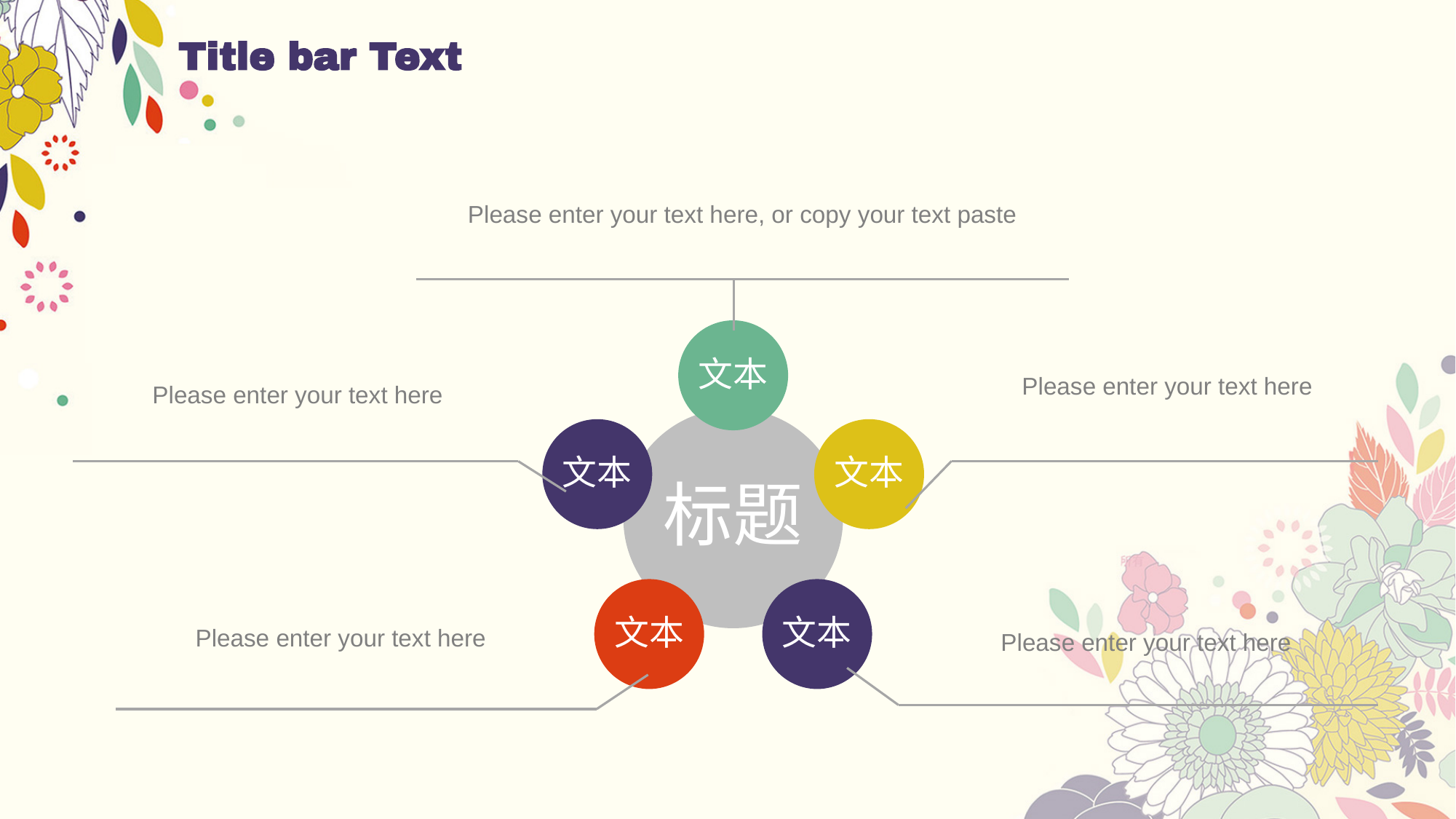

# Title bar Text
Please enter your text here, or copy your text paste
标题
文本
文本
文本
文本
文本
Please enter your text here
Please enter your text here
Please enter your text here
Please enter your text here